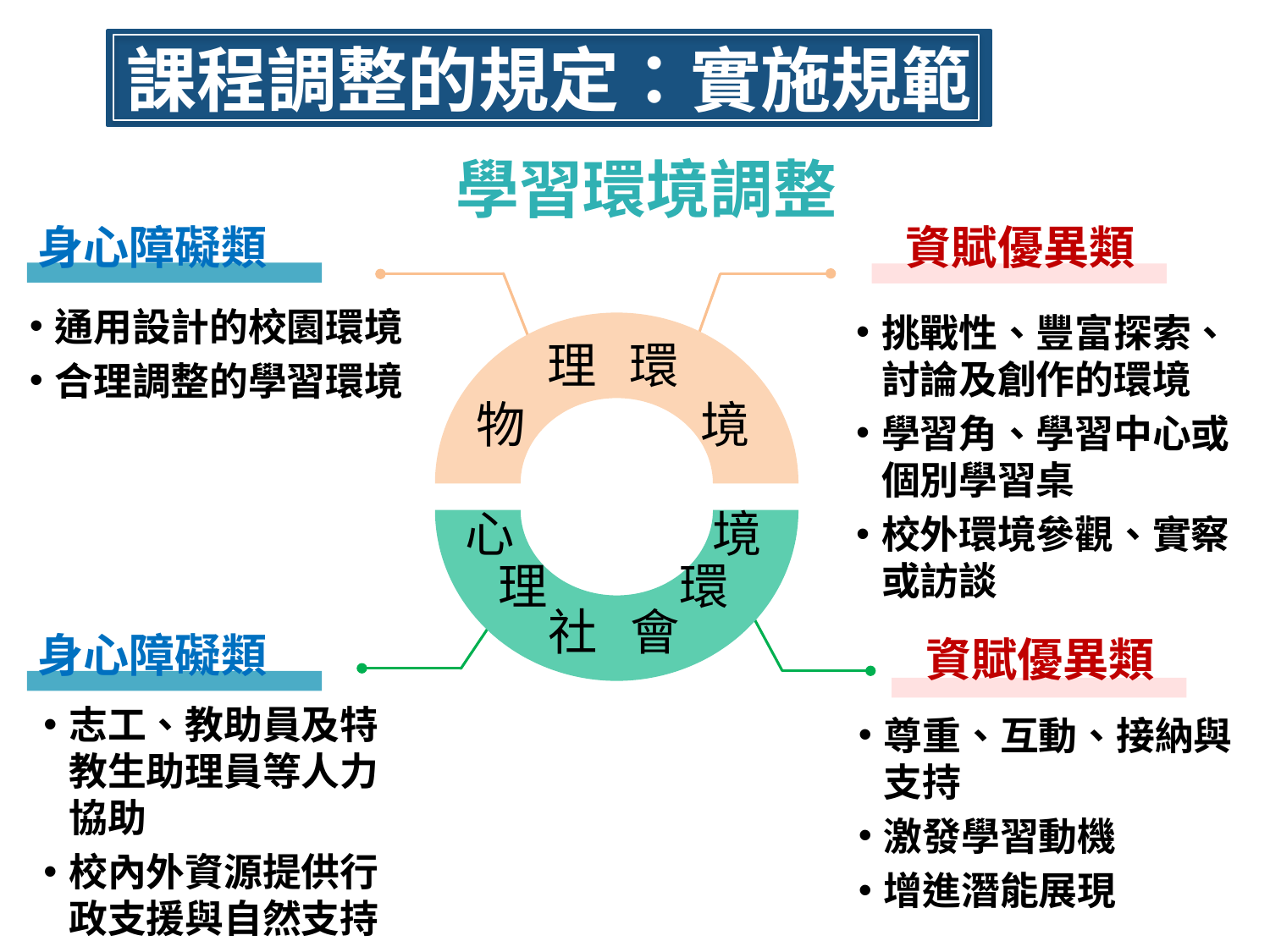

課程調整的規定：實施規範

學習環境調整

挑戰性、豐富探索、討論及創作的環境
學習角、學習中心或個別學習桌
校外環境參觀、實察或訪談

資賦優異類

身心障礙類

通用設計的校園環境
合理調整的學習環境

理   環
物                境

心                  境
理            環
社   會
資賦優異類

身心障礙類

志工、教助員及特教生助理員等人力協助
校內外資源提供行政支援與自然支持
尊重、互動、接納與支持
激發學習動機
增進潛能展現